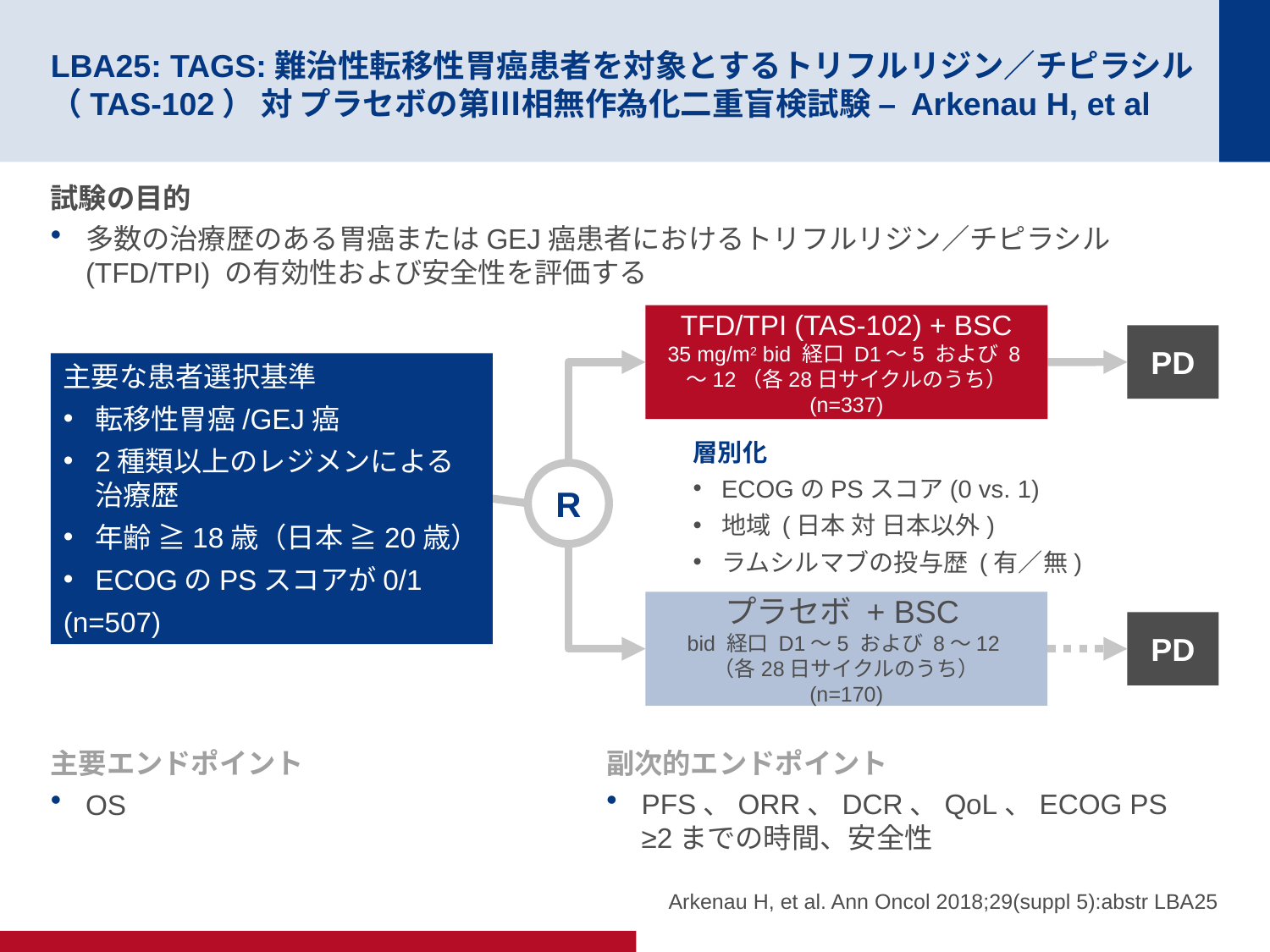

# LBA25: TAGS:難治性転移性胃癌患者を対象とするトリフルリジン／チピラシル（TAS-102） 対 プラセボの第Ⅲ相無作為化二重盲検試験 – Arkenau H, et al
試験の目的
多数の治療歴のある胃癌またはGEJ癌患者におけるトリフルリジン／チピラシル (TFD/TPI) の有効性および安全性を評価する
TFD/TPI (TAS-102) + BSC
35 mg/m2 bid 経口 D1～5 および 8～12（各28日サイクルのうち）
(n=337)
PD
主要な患者選択基準
転移性胃癌/GEJ癌
2種類以上のレジメンによる治療歴
年齢 ≧18歳（日本 ≧20歳）
ECOGのPSスコアが0/1
(n=507)
層別化
ECOGのPSスコア(0 vs. 1)
地域 (日本 対 日本以外)
ラムシルマブの投与歴 (有／無)
R
プラセボ + BSC
bid 経口 D1～5 および 8～12
（各28日サイクルのうち）
(n=170)
PD
主要エンドポイント
OS

副次的エンドポイント
PFS、ORR、DCR、QoL、ECOG PS ≥2までの時間、安全性
Arkenau H, et al. Ann Oncol 2018;29(suppl 5):abstr LBA25